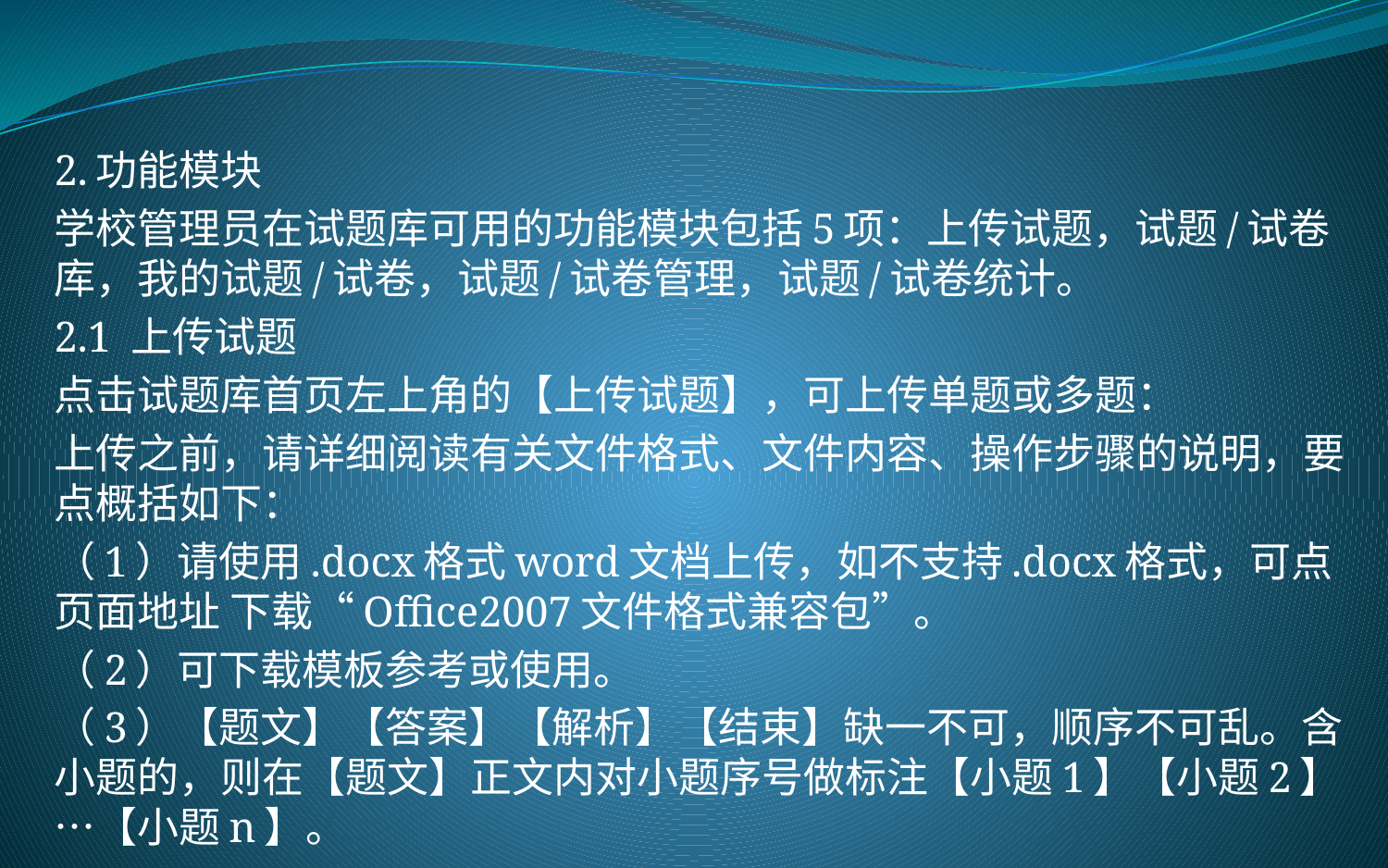

2.功能模块
学校管理员在试题库可用的功能模块包括5项：上传试题，试题/试卷库，我的试题/试卷，试题/试卷管理，试题/试卷统计。
2.1 上传试题
点击试题库首页左上角的【上传试题】，可上传单题或多题：
上传之前，请详细阅读有关文件格式、文件内容、操作步骤的说明，要点概括如下：
（1）请使用.docx格式word文档上传，如不支持.docx格式，可点页面地址 下载“Office2007文件格式兼容包”。
（2）可下载模板参考或使用。
（3）【题文】【答案】【解析】【结束】缺一不可，顺序不可乱。含小题的，则在【题文】正文内对小题序号做标注【小题1】【小题2】…【小题n】。